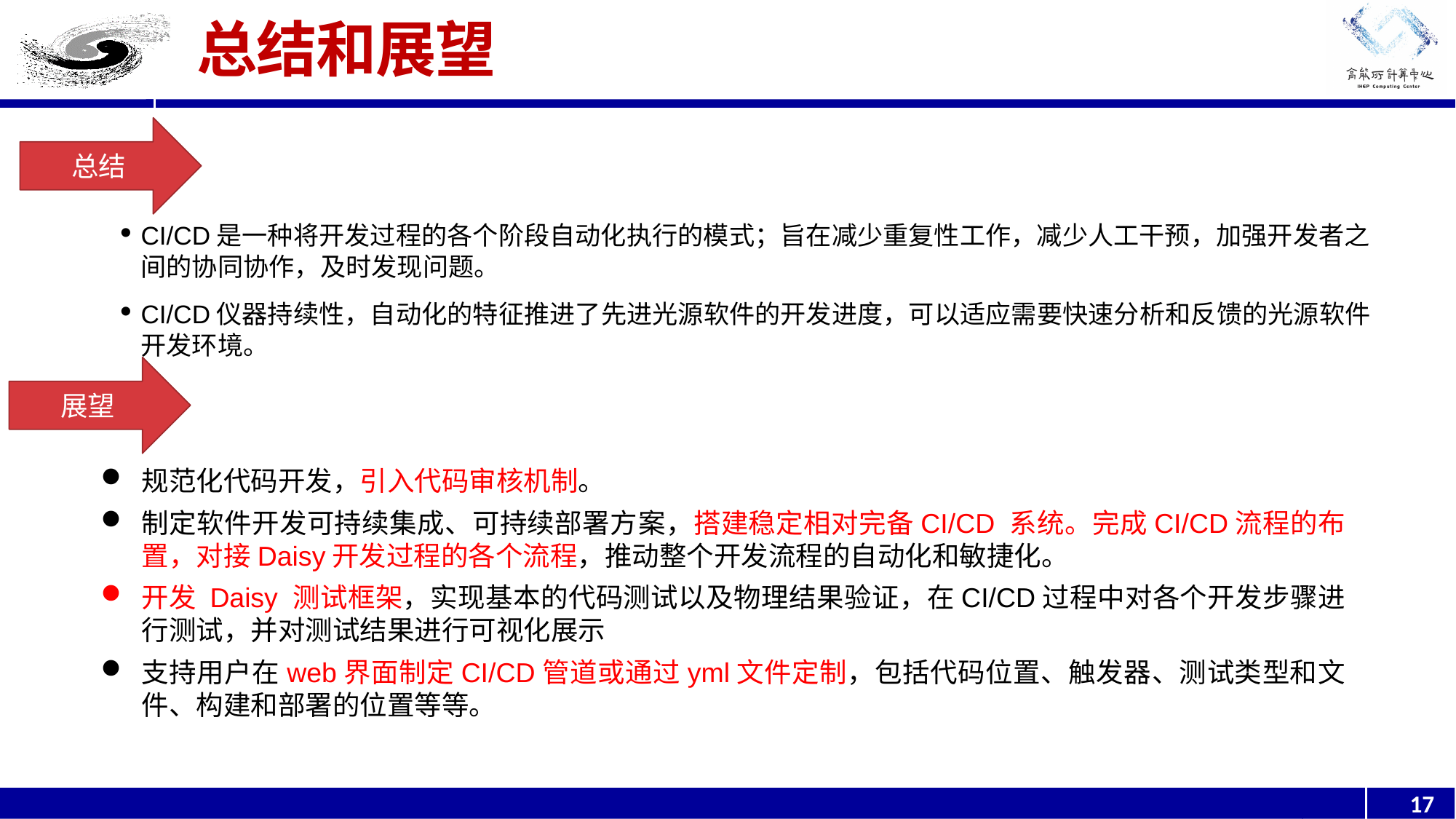

# 总结和展望
总结
CI/CD是一种将开发过程的各个阶段自动化执行的模式；旨在减少重复性工作，减少人工干预，加强开发者之间的协同协作，及时发现问题。
CI/CD仪器持续性，自动化的特征推进了先进光源软件的开发进度，可以适应需要快速分析和反馈的光源软件开发环境。
展望
规范化代码开发，引入代码审核机制。
制定软件开发可持续集成、可持续部署方案，搭建稳定相对完备CI/CD 系统。完成CI/CD流程的布置，对接Daisy开发过程的各个流程，推动整个开发流程的自动化和敏捷化。
开发 Daisy 测试框架，实现基本的代码测试以及物理结果验证，在CI/CD过程中对各个开发步骤进行测试，并对测试结果进行可视化展示
支持用户在web界面制定CI/CD管道或通过yml文件定制，包括代码位置、触发器、测试类型和文件、构建和部署的位置等等。